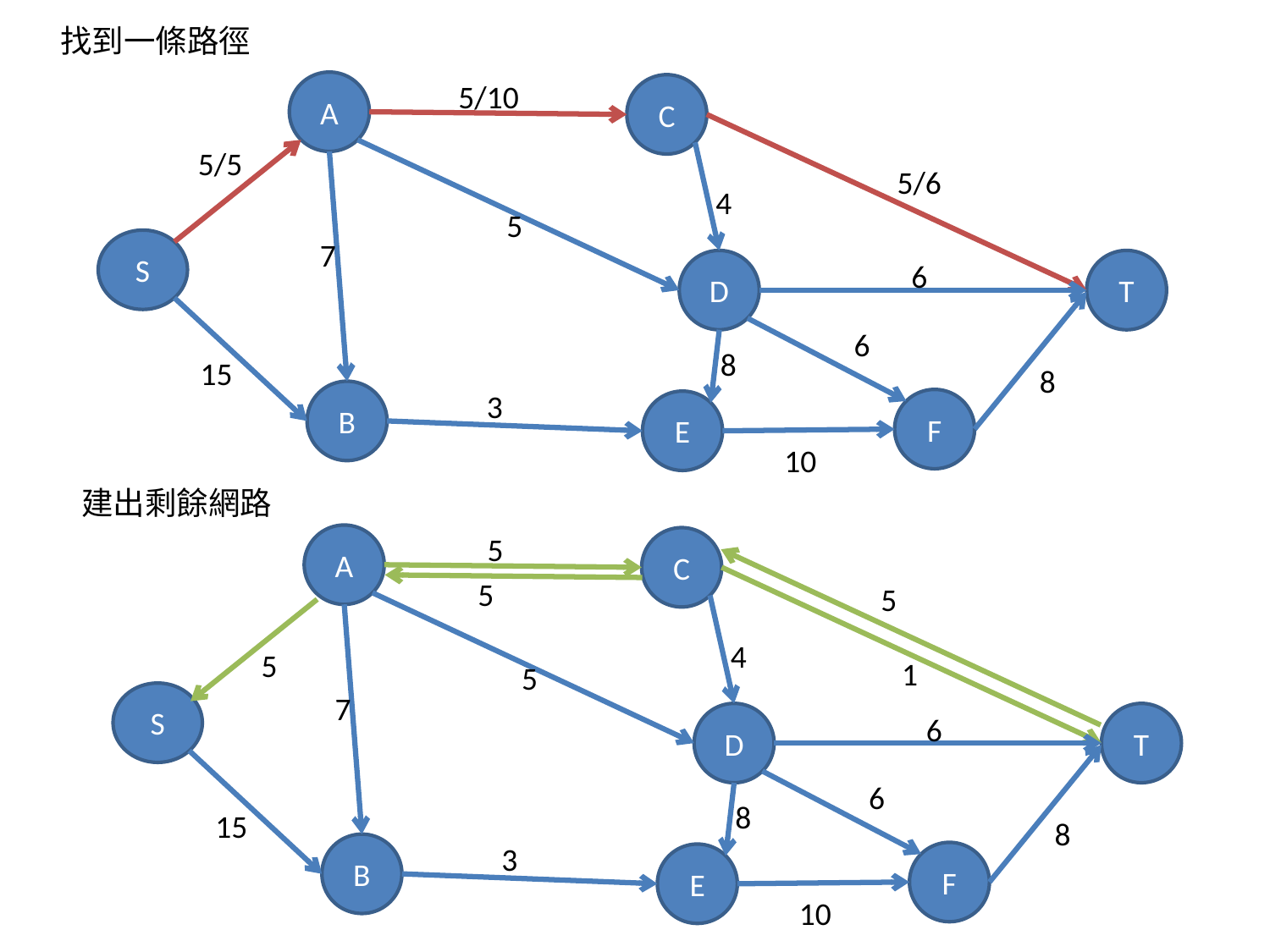

找到一條路徑
5/10
A
C
5/5
5/6
4
5
7
S
D
6
T
6
8
15
8
3
B
F
E
10
建出剩餘網路
  5
A
C
4
5
1
5
7
S
D
6
T
6
8
15
8
3
B
F
E
10
  5
5